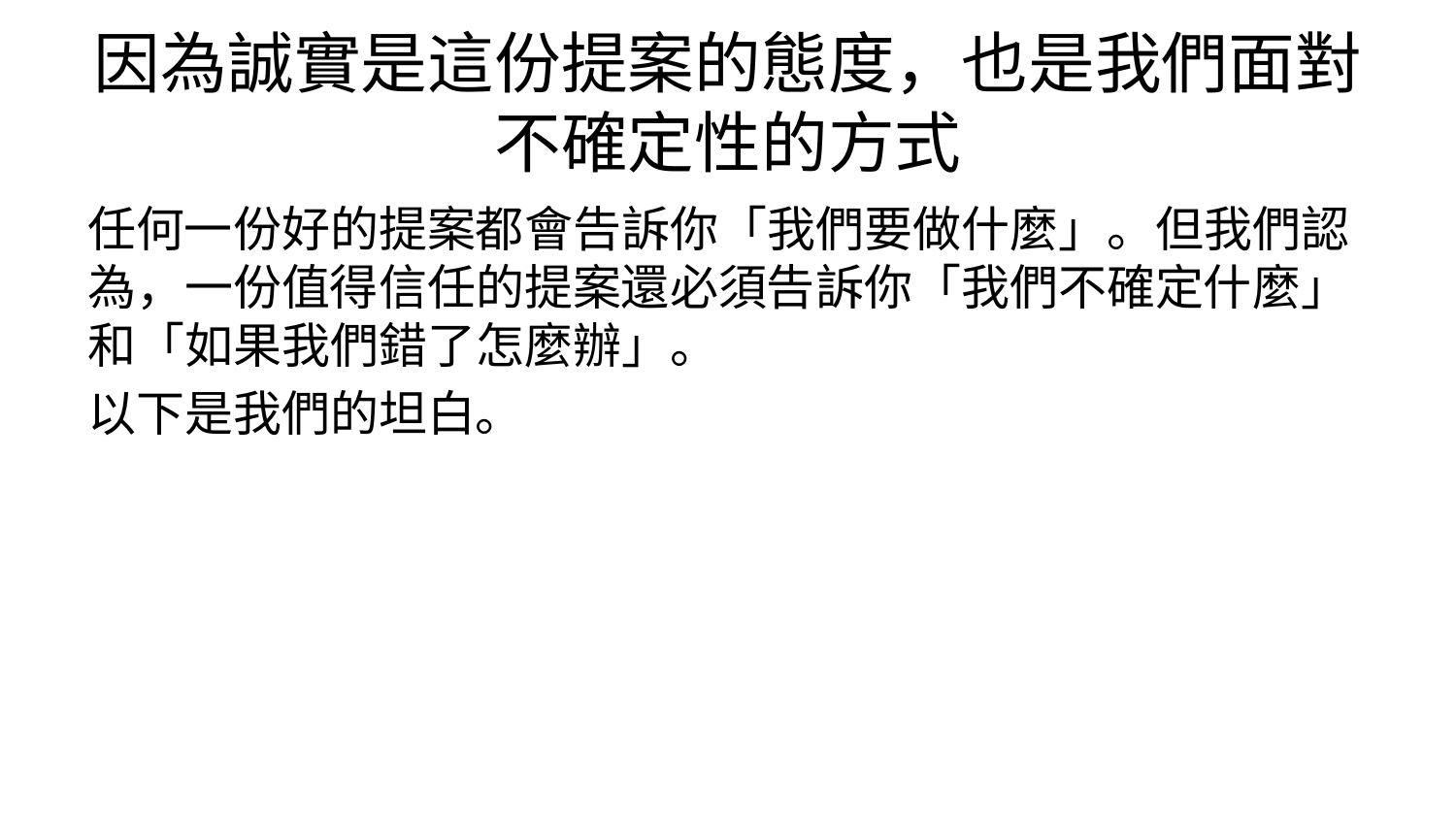

# 因為誠實是這份提案的態度，也是我們面對不確定性的方式
任何一份好的提案都會告訴你「我們要做什麼」。但我們認為，一份值得信任的提案還必須告訴你「我們不確定什麼」和「如果我們錯了怎麼辦」。
以下是我們的坦白。